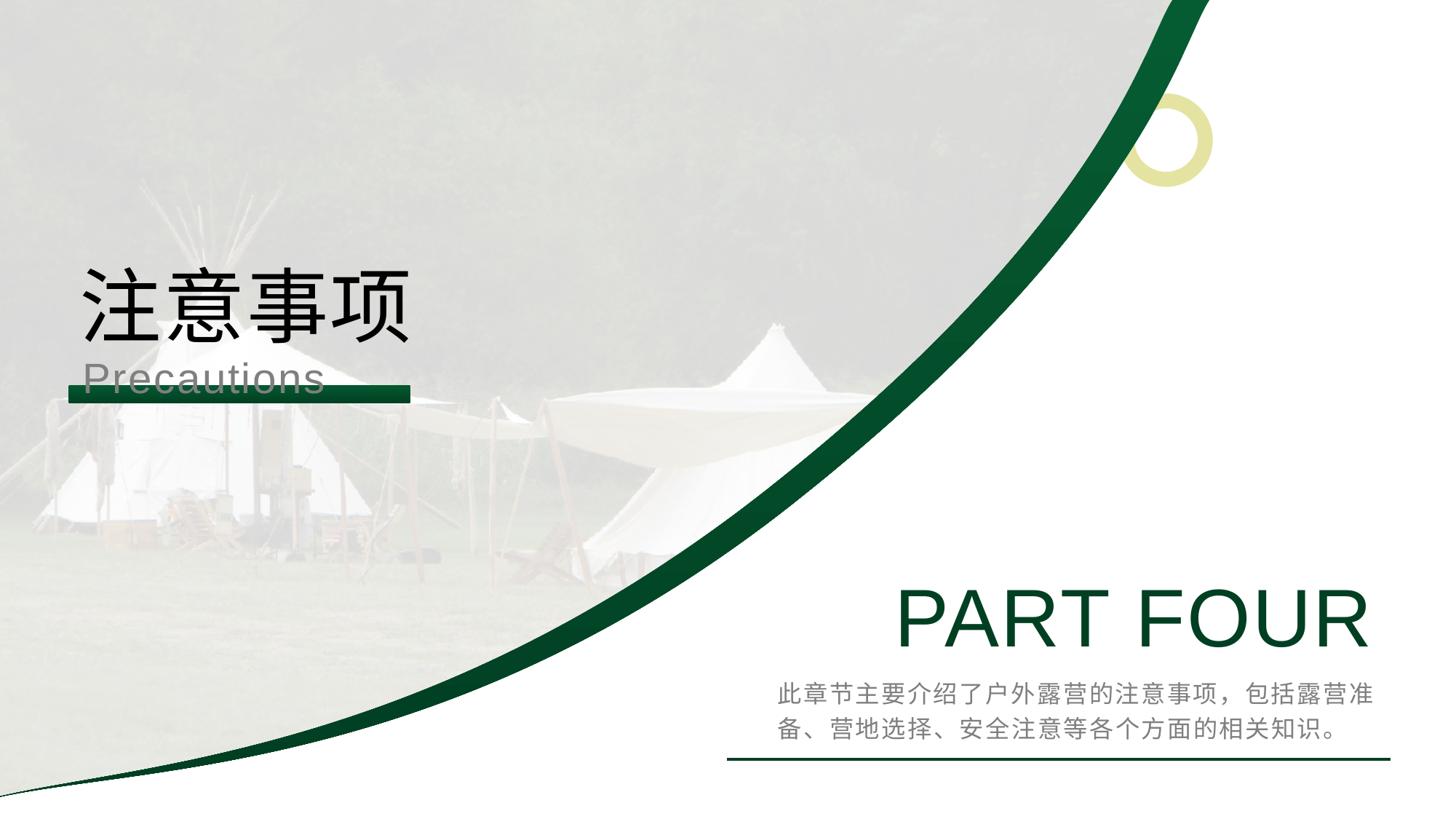

注意事项
Precautions

PART FOUR
此章节主要介绍了户外露营的注意事项，包括露营准备、营地选择、安全注意等各个方面的相关知识。